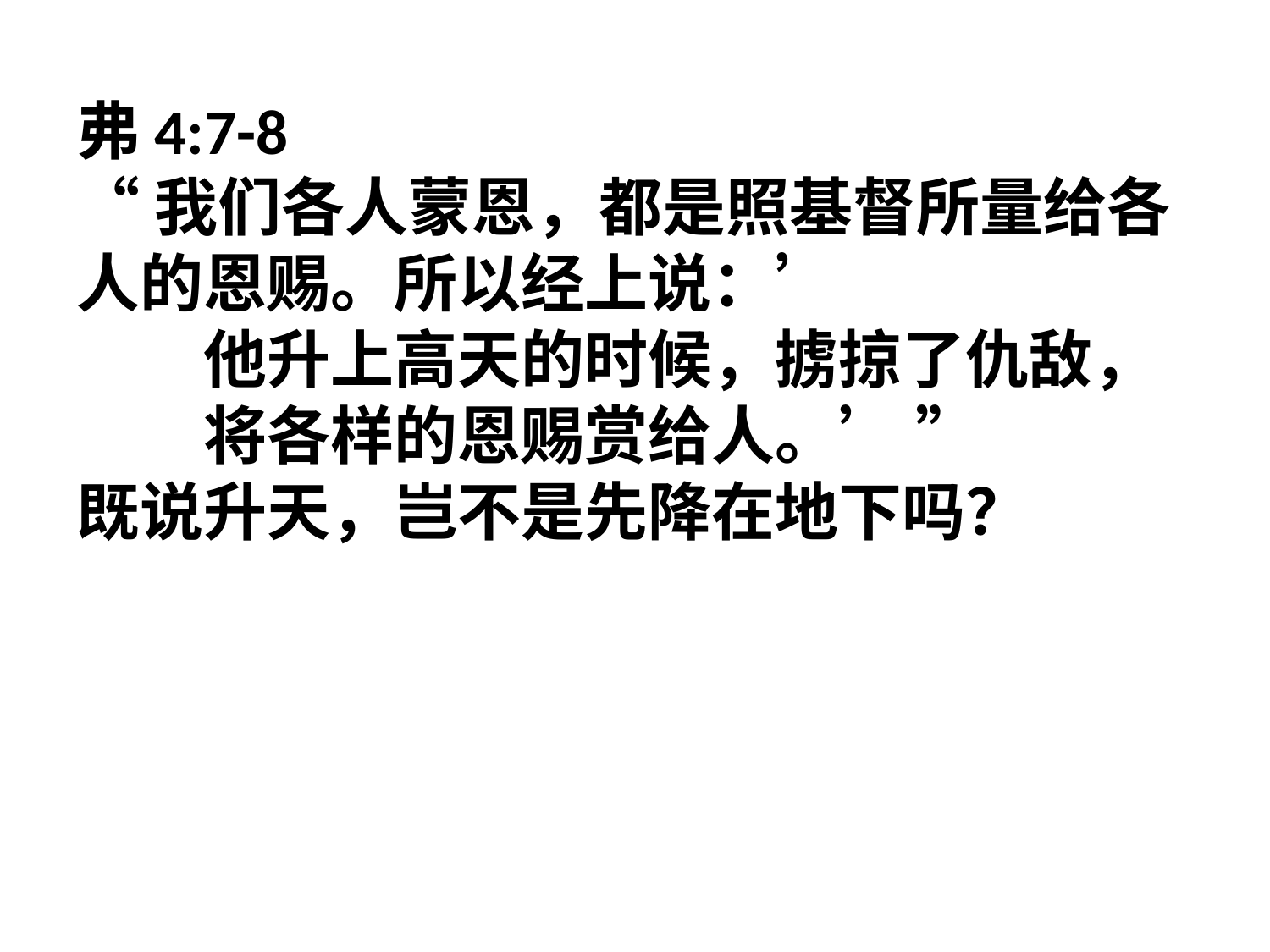

弗4:7-8
“我们各人蒙恩，都是照基督所量给各人的恩赐。所以经上说：’
	他升上高天的时候，掳掠了仇敌，	将各样的恩赐赏给人。’ ”
既说升天，岂不是先降在地下吗？